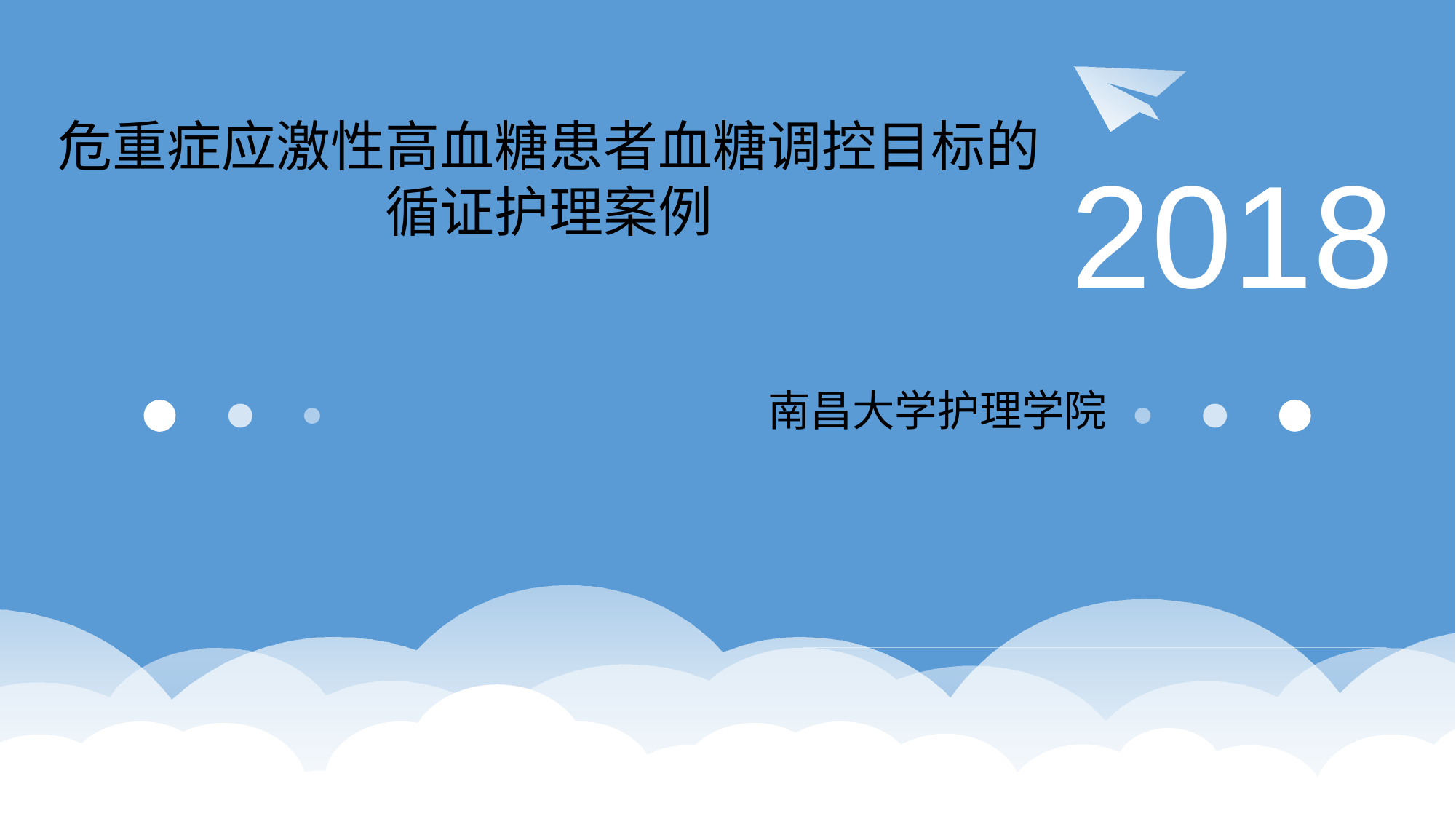

危重症应激性高血糖患者血糖调控目标的循证护理案例
2018
南昌大学护理学院